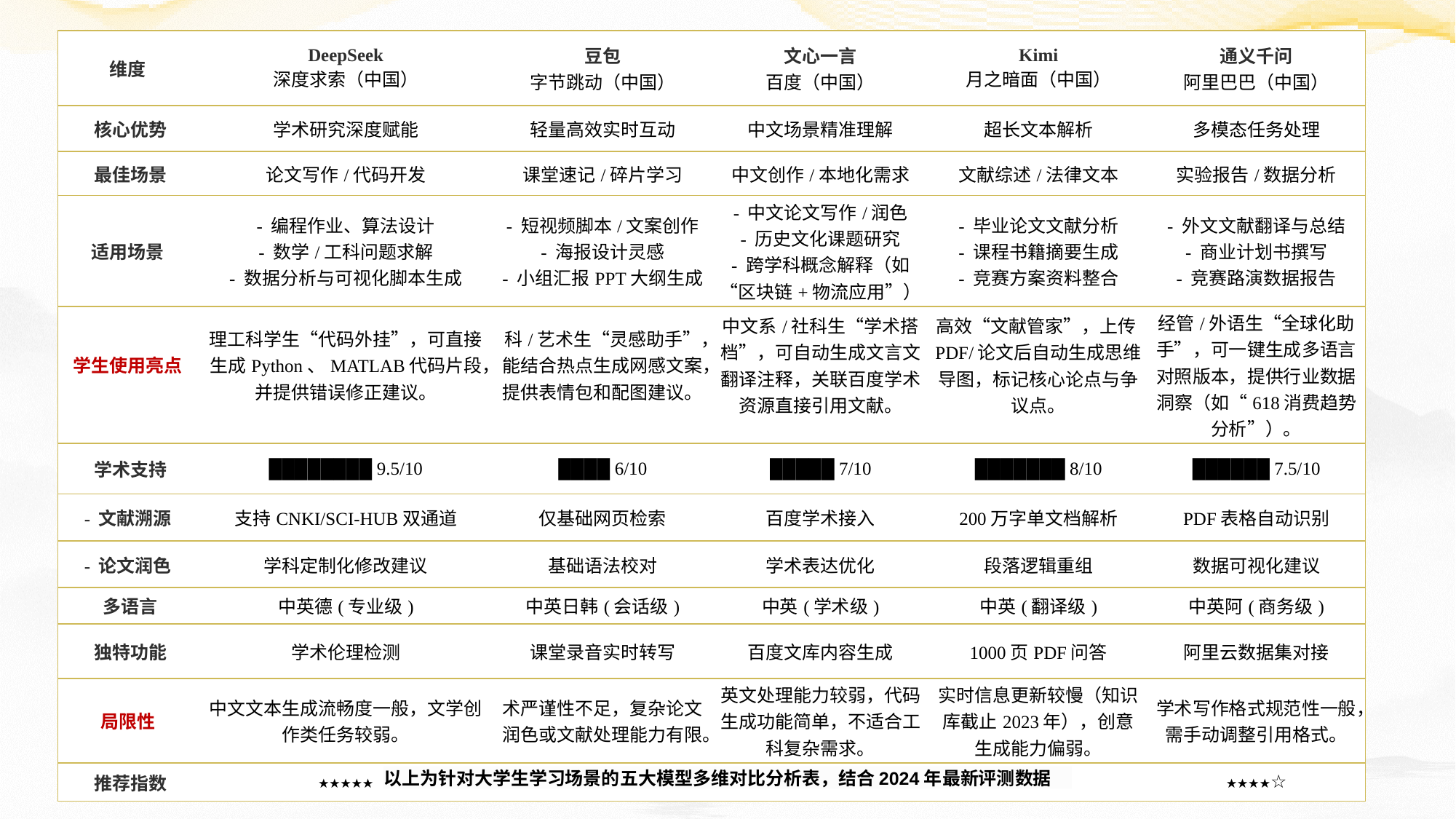

| 维度 | DeepSeek 深度求索（中国） | 豆包 字节跳动（中国） | 文心一言 百度（中国） | Kimi 月之暗面（中国） | 通义千问 阿里巴巴（中国） |
| --- | --- | --- | --- | --- | --- |
| ​核心优势 | 学术研究深度赋能 | 轻量高效实时互动 | 中文场景精准理解 | 超长文本解析 | 多模态任务处理 |
| ​最佳场景 | 论文写作/代码开发 | 课堂速记/碎片学习 | 中文创作/本地化需求 | 文献综述/法律文本 | 实验报告/数据分析 |
| 适用场景 | - 编程作业、算法设计 - 数学/工科问题求解 - 数据分析与可视化脚本生成 | - 短视频脚本/文案创作 - 海报设计灵感 - 小组汇报PPT大纲生成 | - 中文论文写作/润色 - 历史文化课题研究 - 跨学科概念解释（如“区块链+物流应用”） | - 毕业论文文献分析 - 课程书籍摘要生成 - 竞赛方案资料整合 | - 外文文献翻译与总结 - 商业计划书撰写 - 竞赛路演数据报告 |
| 学生使用亮点 | 理工科学生“代码外挂”，可直接生成Python、MATLAB代码片段，并提供错误修正建议。 | 科/艺术生“灵感助手”，能结合热点生成网感文案，提供表情包和配图建议。 | 中文系/社科生“学术搭档”，可自动生成文言文翻译注释，关联百度学术资源直接引用文献。 | 高效“文献管家”，上传PDF/论文后自动生成思维导图，标记核心论点与争议点。 | 经管/外语生“全球化助手”，可一键生成多语言对照版本，提供行业数据洞察（如“618消费趋势分析”）。 |
| ​学术支持 | ████████ 9.5/10 | ████ 6/10 | █████ 7/10 | ███████ 8/10 | ██████ 7.5/10 |
| - 文献溯源 | 支持CNKI/SCI-HUB双通道 | 仅基础网页检索 | 百度学术接入 | 200万字单文档解析 | PDF表格自动识别 |
| - 论文润色 | 学科定制化修改建议 | 基础语法校对 | 学术表达优化 | 段落逻辑重组 | 数据可视化建议 |
| ​多语言 | 中英德(专业级) | 中英日韩(会话级) | 中英(学术级) | 中英(翻译级) | 中英阿(商务级) |
| ​独特功能 | 学术伦理检测 | 课堂录音实时转写 | 百度文库内容生成 | 1000页PDF问答 | 阿里云数据集对接 |
| 局限性 | 中文文本生成流畅度一般，文学创作类任务较弱。 | 术严谨性不足，复杂论文润色或文献处理能力有限。 | 英文处理能力较弱，代码生成功能简单，不适合工科复杂需求。 | 实时信息更新较慢（知识库截止2023年），创意生成能力偏弱。 | 学术写作格式规范性一般，需手动调整引用格式。 |
| ​推荐指数 | ★★★★★ | ★★★☆ | ★★★★ | ★★★★ | ★★★★☆ |
以上为针对大学生学习场景的五大模型多维对比分析表，结合2024年最新评测数据